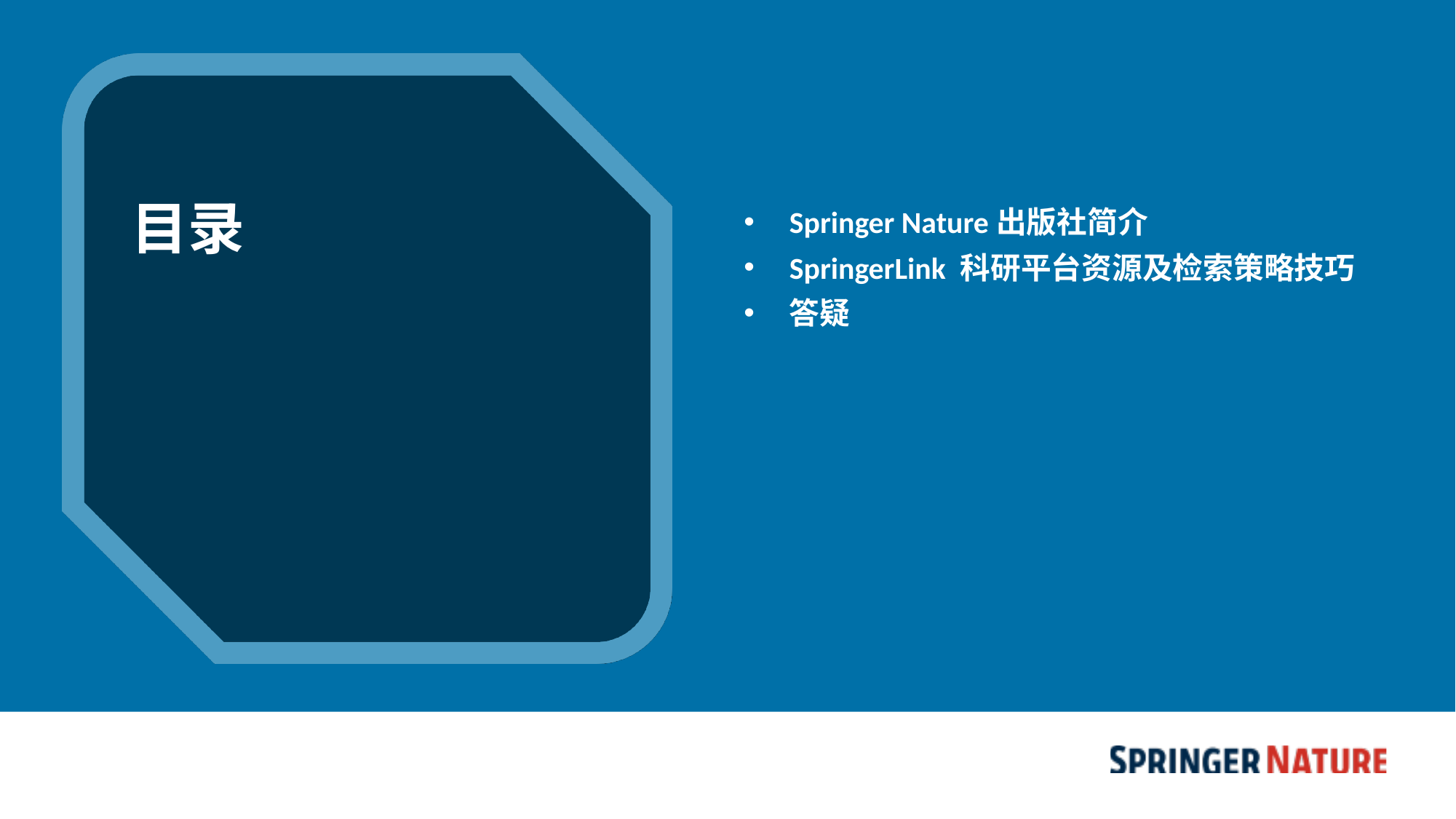

# 目录
Springer Nature出版社简介
SpringerLink 科研平台资源及检索策略技巧
答疑